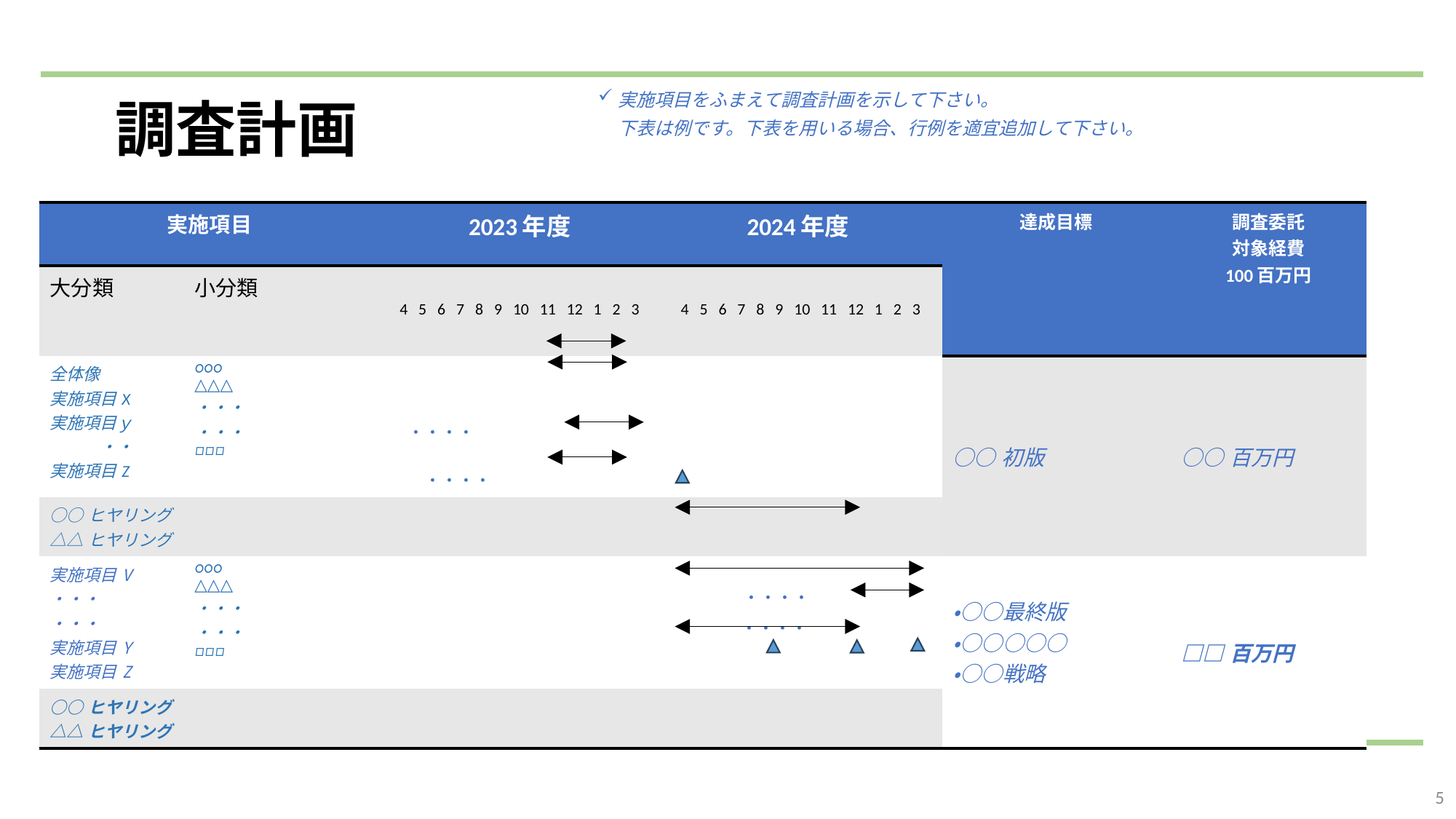

# 調査計画
実施項目をふまえて調査計画を示して下さい。
下表は例です。下表を用いる場合、行例を適宜追加して下さい。
| 実施項目 |  | 2023年度 | 2024年度 | 達成目標 | 調査委託 対象経費 100百万円 |
| --- | --- | --- | --- | --- | --- |
| 大分類 | 小分類 | 4 5 6 7 8 9 10 11 12 1 2 3 | 4 5 6 7 8 9 10 11 12 1 2 3 |  |  |
| 全体像 実施項目X 実施項目ｙ 　　　・・ 実施項目Z | ○○○ △△△ ・・・　　 ・・・ □□□ | ・・・・ 　　　　　　　　　　　　　　　　　・・・・ |  | ○○初版 | ○○百万円 |
| ○○ヒヤリング △△ヒヤリング |  |  |  |  |  |
| 実施項目V ・・・ ・・・ 実施項目Y 実施項目Z | ○○○ △△△ ・・・　　 ・・・ □□□ |  | ・・・・ 　　　　 ・・・・ | ・○○最終版 ・○○○○○ ・○○戦略 | □□百万円 |
| ○○ヒヤリング △△ヒヤリング |  |  |  |  |  |

5